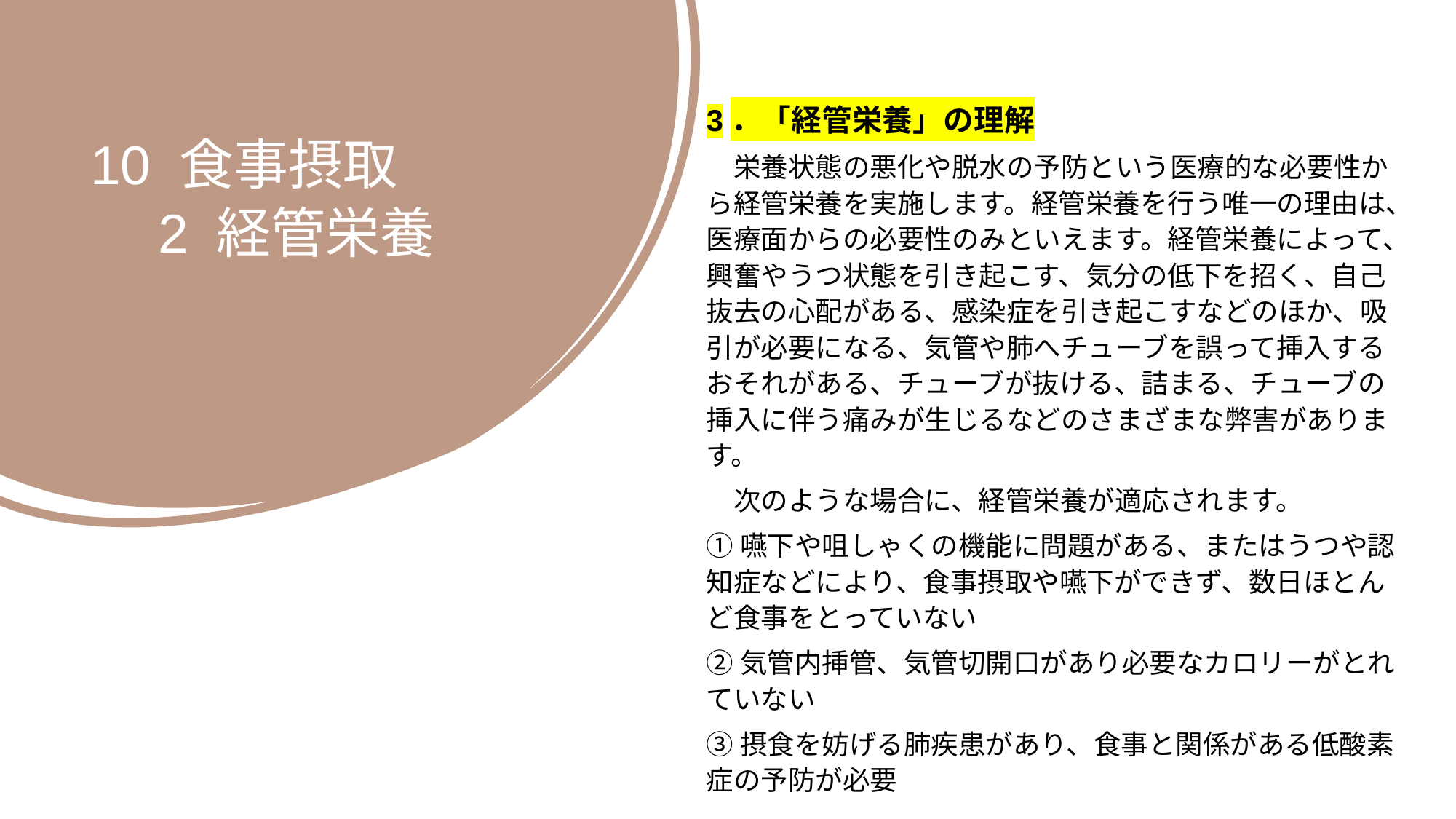

3．「経管栄養」の理解
　栄養状態の悪化や脱水の予防という医療的な必要性から経管栄養を実施します。経管栄養を行う唯一の理由は、医療面からの必要性のみといえます。経管栄養によって、興奮やうつ状態を引き起こす、気分の低下を招く、自己抜去の心配がある、感染症を引き起こすなどのほか、吸引が必要になる、気管や肺へチューブを誤って挿入するおそれがある、チューブが抜ける、詰まる、チューブの挿入に伴う痛みが生じるなどのさまざまな弊害があります。
　次のような場合に、経管栄養が適応されます。
①嚥下や咀しゃくの機能に問題がある、またはうつや認知症などにより、食事摂取や嚥下ができず、数日ほとんど食事をとっていない
②気管内挿管、気管切開口があり必要なカロリーがとれていない
③摂食を妨げる肺疾患があり、食事と関係がある低酸素症の予防が必要
10 食事摂取
　2 経管栄養